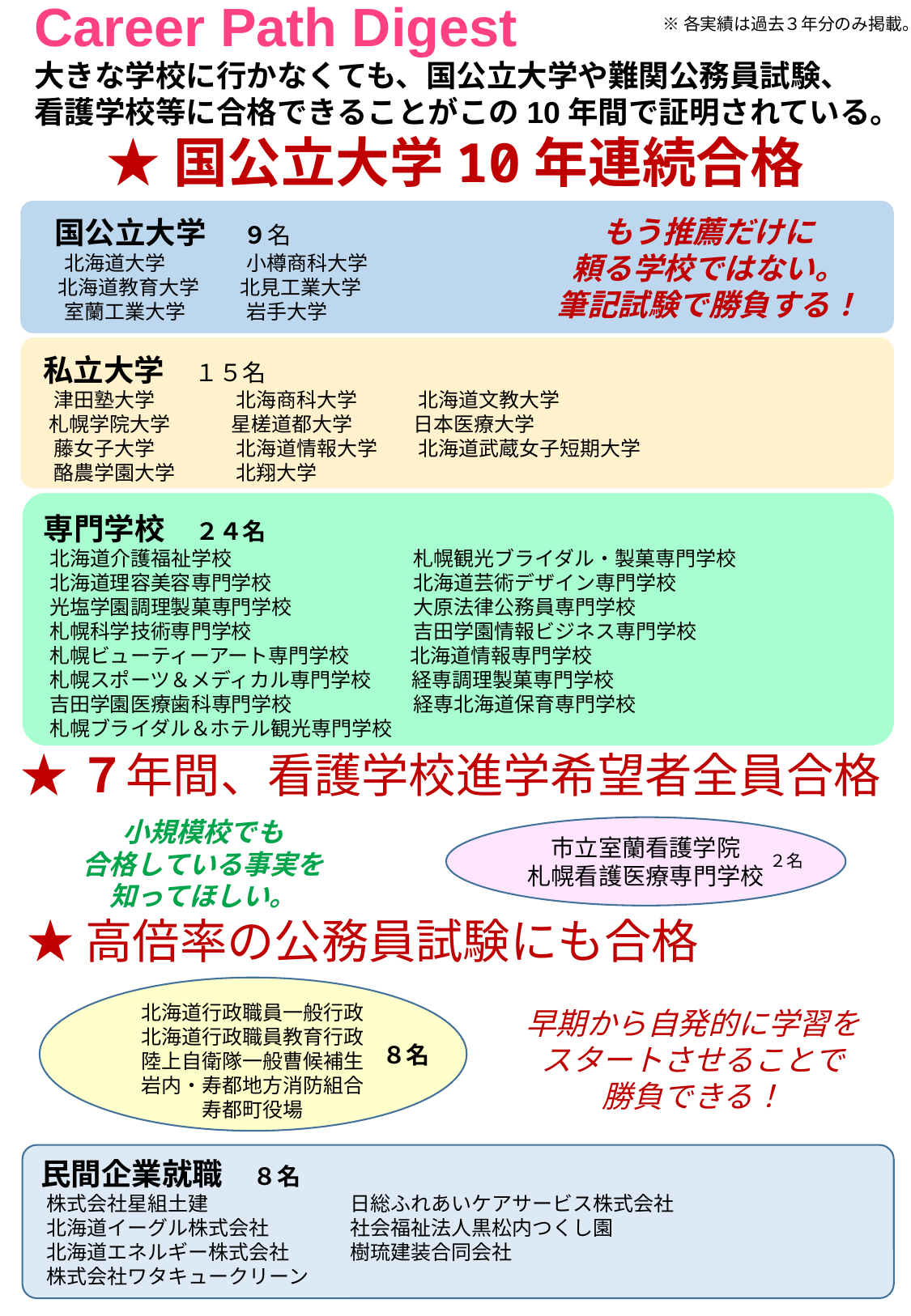

Career Path Digest
大きな学校に行かなくても、国公立大学や難関公務員試験、
看護学校等に合格できることがこの10年間で証明されている。
★国公立大学10年連続合格
★７年間、看護学校進学希望者全員合格
小規模校でも
合格している事実を
知ってほしい。
★高倍率の公務員試験にも合格
早期から自発的に学習を
スタートさせることで
勝負できる！
※各実績は過去３年分のみ掲載。
　国公立大学 　９名
　　北海道大学　　　　小樽商科大学
  　北海道教育大学　　北見工業大学
　　室蘭工業大学　　　岩手大学

もう推薦だけに
頼る学校ではない。
筆記試験で勝負する！
  私立大学　１５名
 　津田塾大学　　　　北海商科大学　　　北海道文教大学
　 札幌学院大学　　　星槎道都大学　　　日本医療大学
 　藤女子大学　　　　北海道情報大学　　北海道武蔵女子短期大学
 　酪農学園大学　　　北翔大学
 専門学校　２４名
　北海道介護福祉学校　　　　　　　　　札幌観光ブライダル・製菓専門学校
　北海道理容美容専門学校　　　　　　　北海道芸術デザイン専門学校
　光塩学園調理製菓専門学校　　　　　　大原法律公務員専門学校
　札幌科学技術専門学校　　　　　　　　吉田学園情報ビジネス専門学校
　札幌ビューティーアート専門学校　　　北海道情報専門学校
　札幌スポーツ＆メディカル専門学校　　経専調理製菓専門学校
　吉田学園医療歯科専門学校　　　　　　経専北海道保育専門学校
　札幌ブライダル＆ホテル観光専門学校
市立室蘭看護学院
札幌看護医療専門学校
２名
北海道行政職員一般行政
北海道行政職員教育行政
陸上自衛隊一般曹候補生
岩内・寿都地方消防組合
寿都町役場
８名
 民間企業就職　８名
　株式会社星組土建　　　　　　　日総ふれあいケアサービス株式会社
　北海道イーグル株式会社　　　　社会福祉法人黒松内つくし園
　北海道エネルギー株式会社　　　樹琉建装合同会社
　株式会社ワタキュークリーン